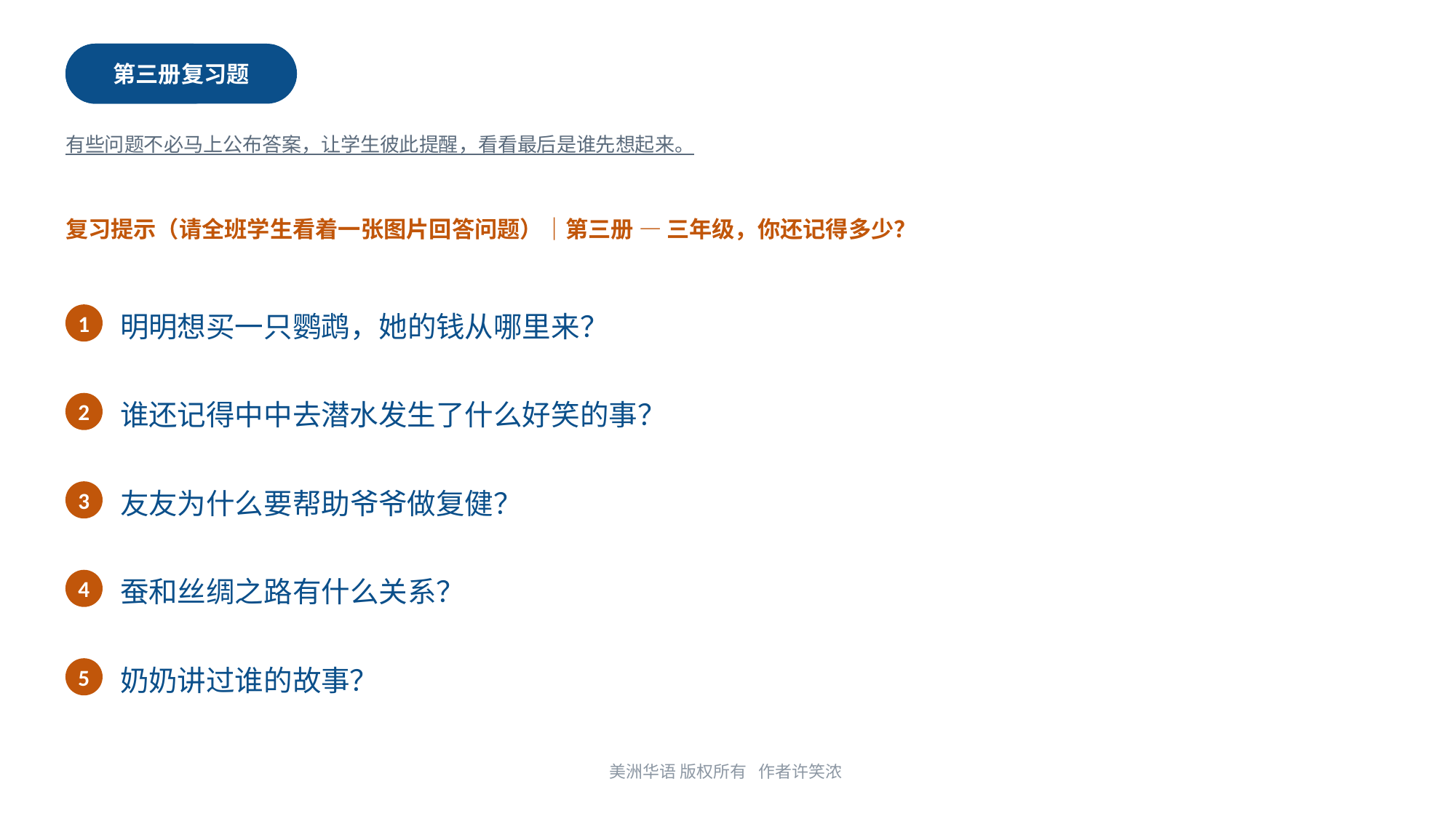

第三册复习题
第四册
有些问题不必马上公布答案，让学生彼此提醒，看看最后是谁先想起来。
复习提示（请全班学生看着一张图片回答问题）｜第三册 — 三年级，你还记得多少？
1
明明想买一只鹦鹉，她的钱从哪里来？
2
谁还记得中中去潜水发生了什么好笑的事？
3
友友为什么要帮助爷爷做复健？
4
蚕和丝绸之路有什么关系？
5
奶奶讲过谁的故事？
美洲华语 版权所有   作者许笑浓